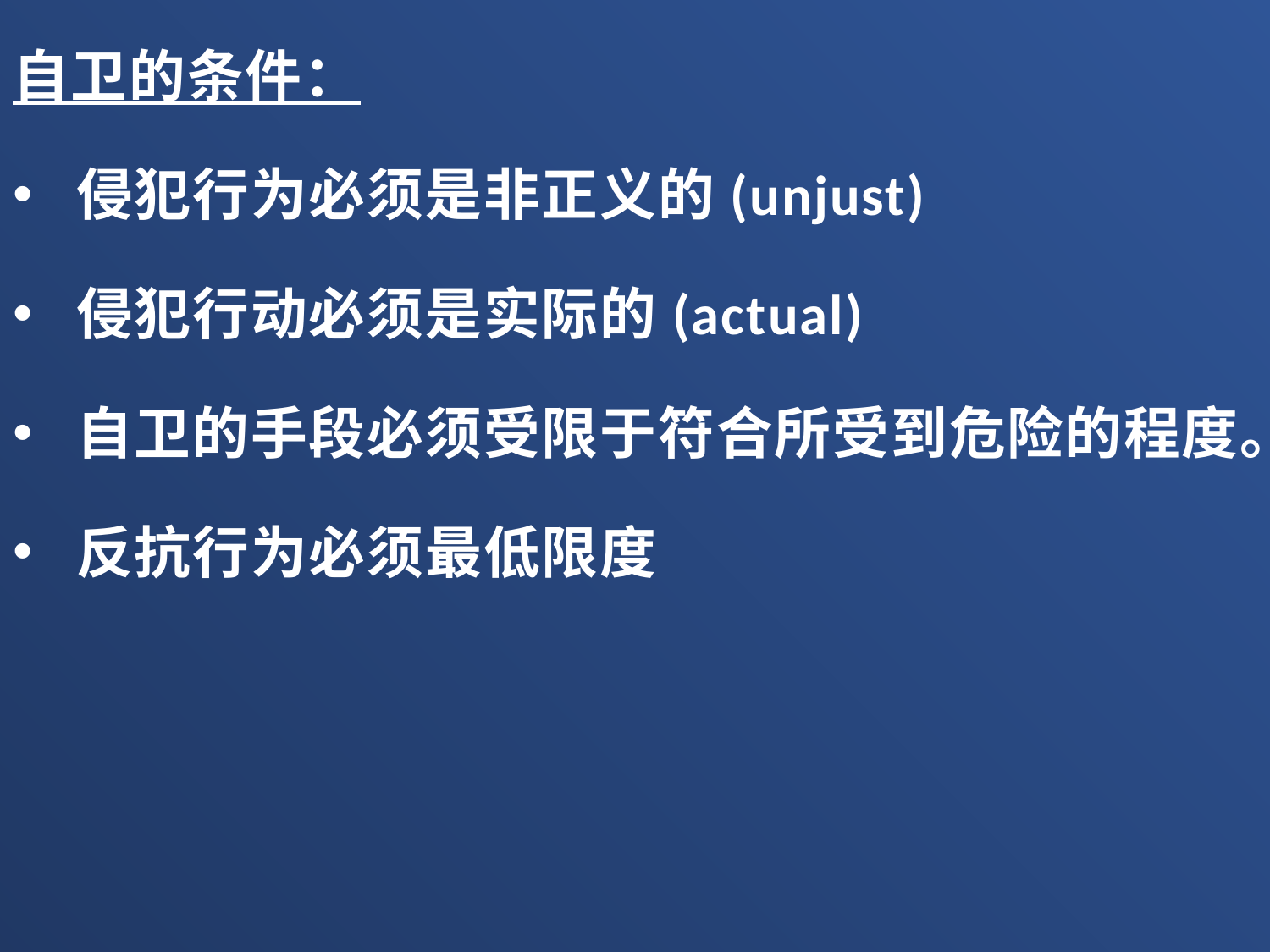

自卫的条件：
侵犯行为必须是非正义的(unjust)
侵犯行动必须是实际的(actual)
自卫的手段必须受限于符合所受到危险的程度。
反抗行为必须最低限度